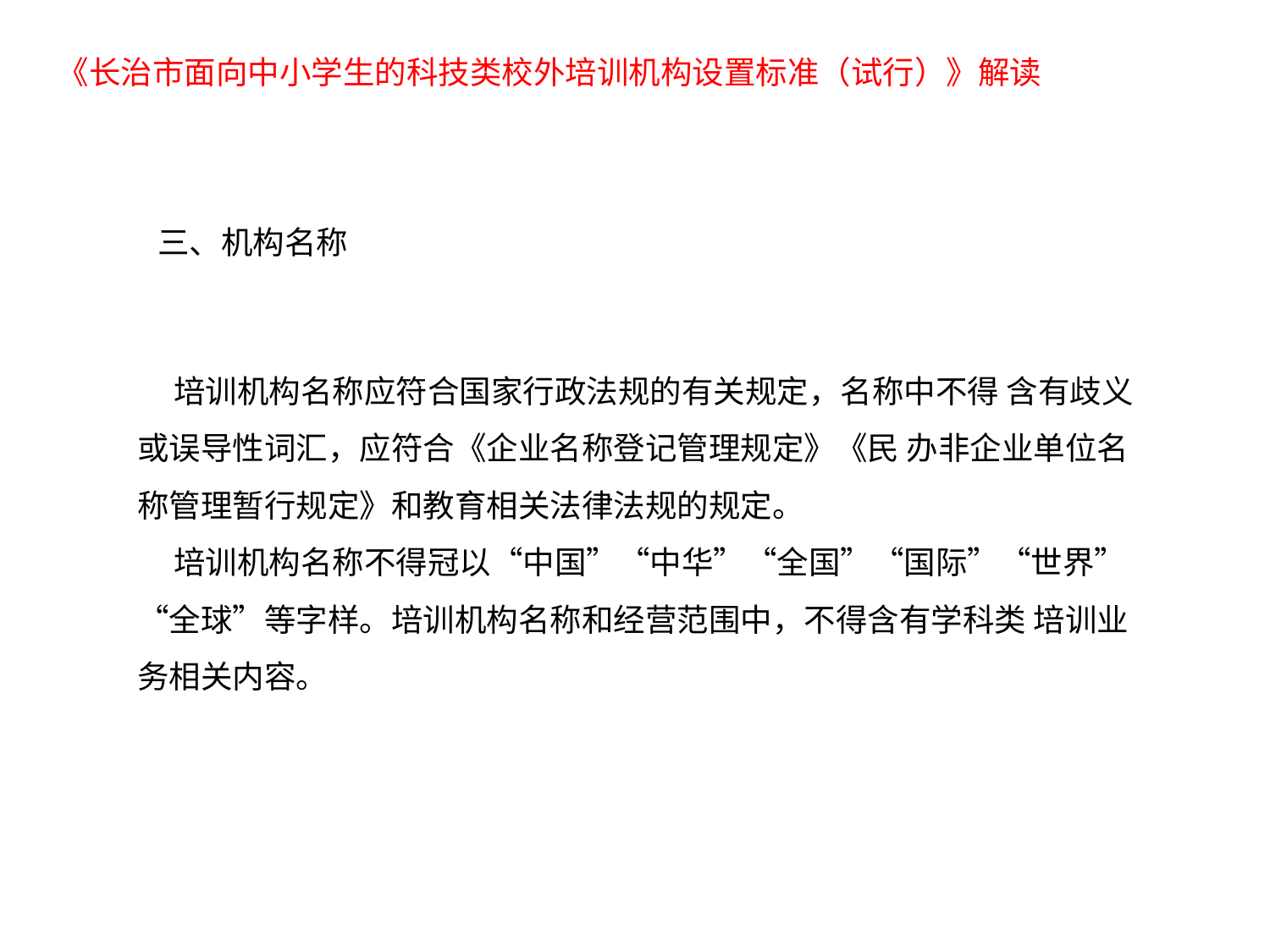

《长治市面向中小学生的科技类校外培训机构设置标准（试行）》解读
三、机构名称
    培训机构名称应符合国家行政法规的有关规定，名称中不得 含有歧义或误导性词汇，应符合《企业名称登记管理规定》《民 办非企业单位名称管理暂行规定》和教育相关法律法规的规定。
    培训机构名称不得冠以“中国”“中华”“全国”“国际”“世界” “全球”等字样。培训机构名称和经营范围中，不得含有学科类 培训业务相关内容。